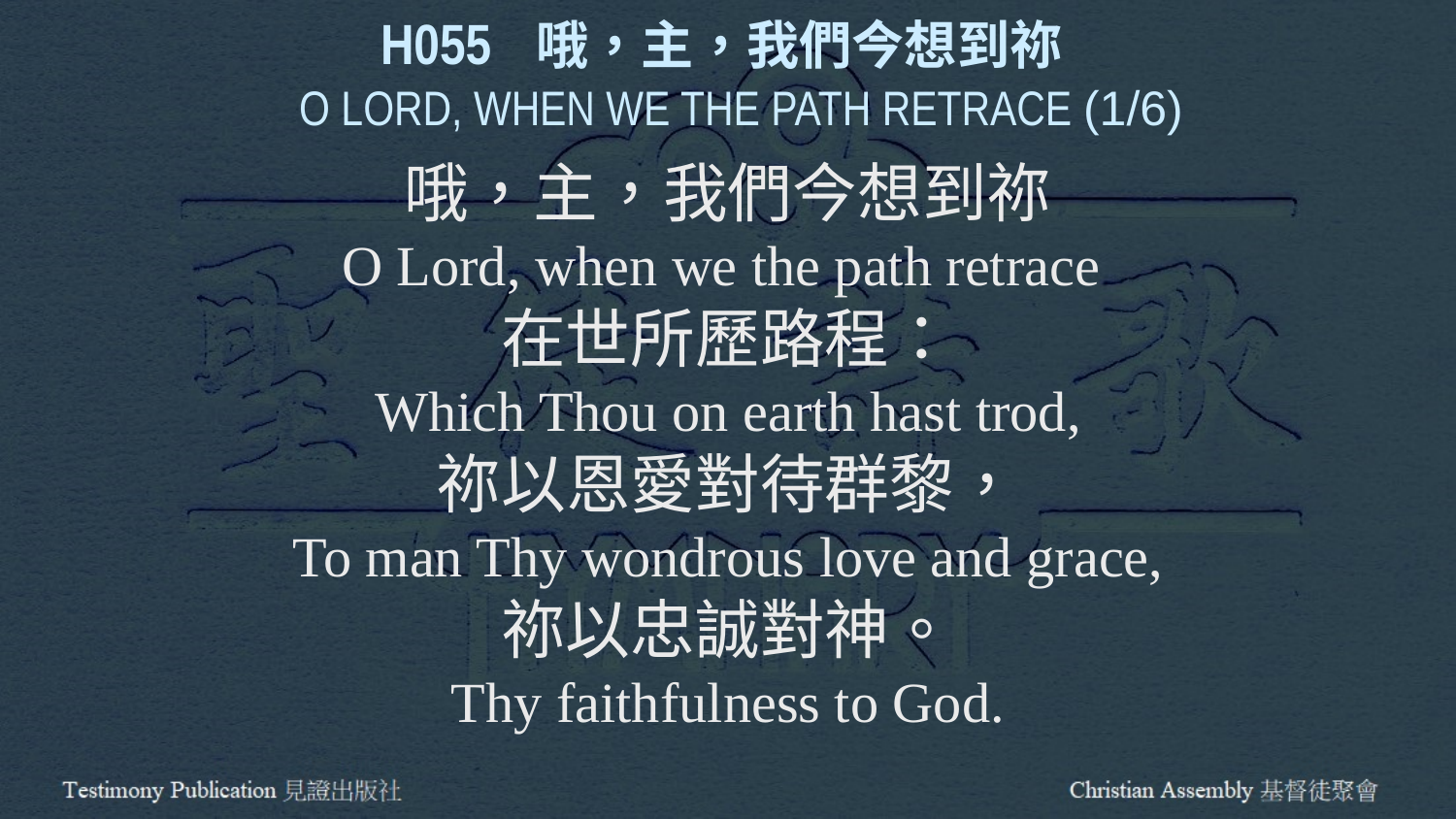

H055  哦，主，我們今想到祢
 O LORD, WHEN WE THE PATH RETRACE (1/6)
哦，主，我們今想到祢
O Lord, when we the path retrace
在世所歷路程：
Which Thou on earth hast trod,
祢以恩愛對待群黎，
To man Thy wondrous love and grace,
祢以忠誠對神。
Thy faithfulness to God.